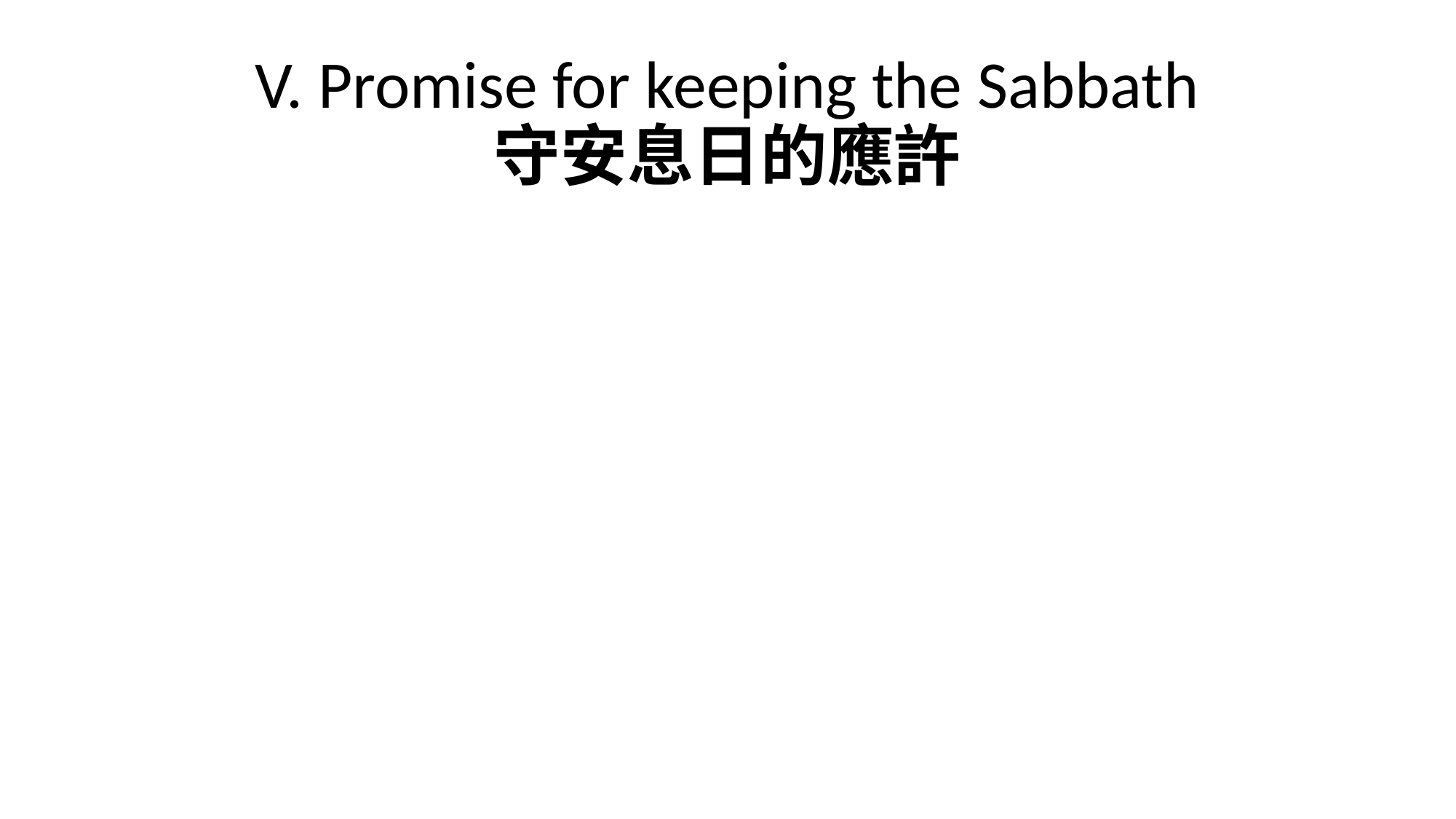

# V. Promise for keeping the Sabbath 守安息日的應許